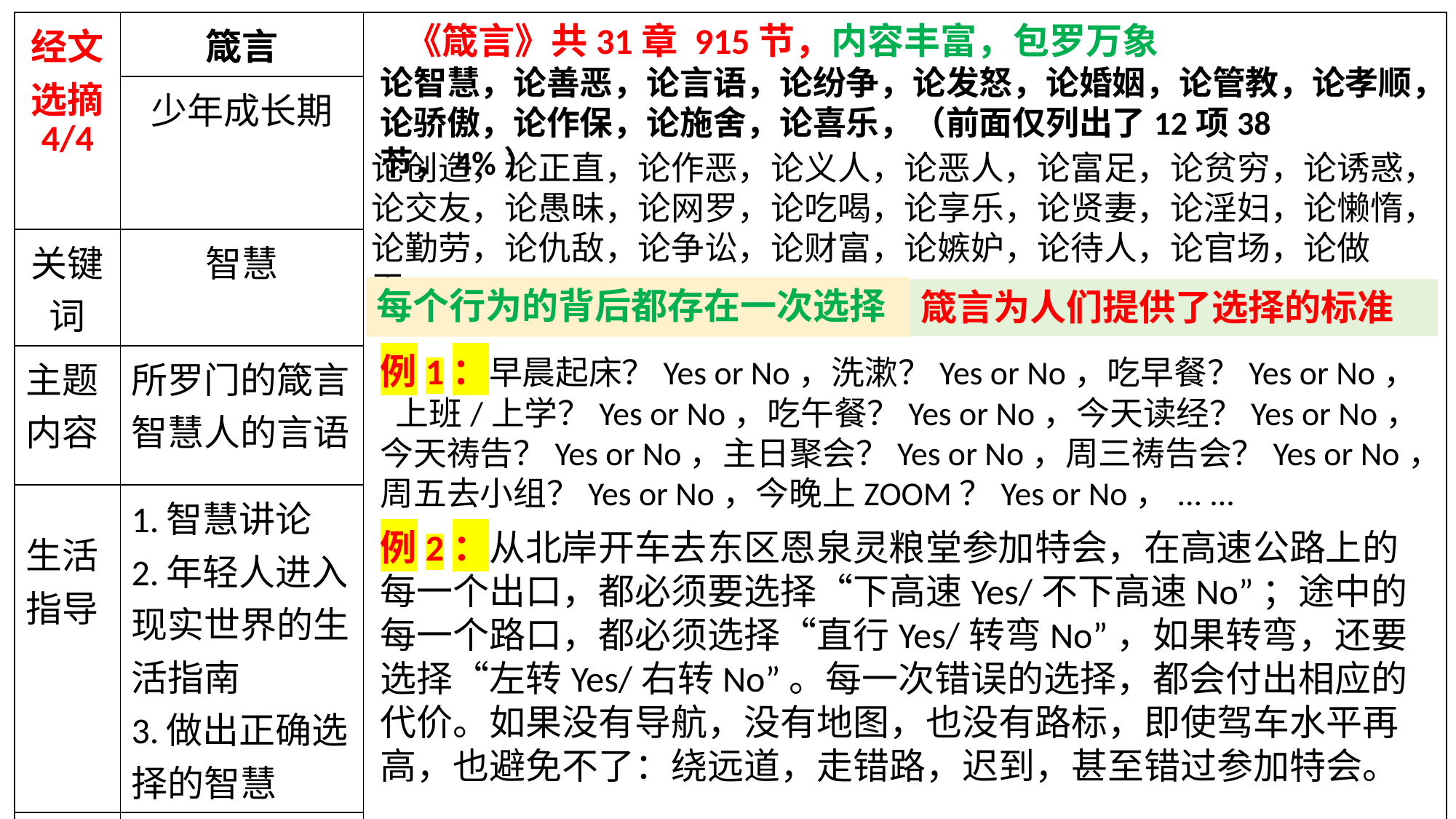

| 经文选摘 4/4 | 箴言 |  |
| --- | --- | --- |
|  | 少年成长期 |  |
| 关键词 | 智慧 |  |
| 主题内容 | 所罗门的箴言 智慧人的言语 |  |
| 生活指导 | 1.智慧讲论 2.年轻人进入现实世界的生活指南 3.做出正确选择的智慧 |  |
| 神学意义 | 敬畏神是智慧的开端 |  |
  《箴言》共31章 915节，内容丰富，包罗万象
论智慧，论善恶，论言语，论纷争，论发怒，论婚姻，论管教，论孝顺，论骄傲，论作保，论施舍，论喜乐，（前面仅列出了12项38节，4%）
论创造，论正直，论作恶，论义人，论恶人，论富足，论贫穷，论诱惑，论交友，论愚昧，论网罗，论吃喝，论享乐，论贤妻，论淫妇，论懒惰，论勤劳，论仇敌，论争讼，论财富，论嫉妒，论待人，论官场，论做王...
每个行为的背后都存在一次选择
箴言为人们提供了选择的标准
例1：早晨起床？Yes or No，洗漱？Yes or No，吃早餐？Yes or No，
 上班/上学？Yes or No，吃午餐？Yes or No，今天读经？Yes or No，
今天祷告？Yes or No，主日聚会？Yes or No，周三祷告会？Yes or No，
周五去小组？Yes or No，今晚上ZOOM？Yes or No，... ...
例2：从北岸开车去东区恩泉灵粮堂参加特会，在高速公路上的每一个出口，都必须要选择“下高速Yes/不下高速No”；途中的每一个路口，都必须选择“直行Yes/转弯No”，如果转弯，还要选择“左转Yes/右转No”。每一次错误的选择，都会付出相应的代价。如果没有导航，没有地图，也没有路标，即使驾车水平再高，也避免不了：绕远道，走错路，迟到，甚至错过参加特会。